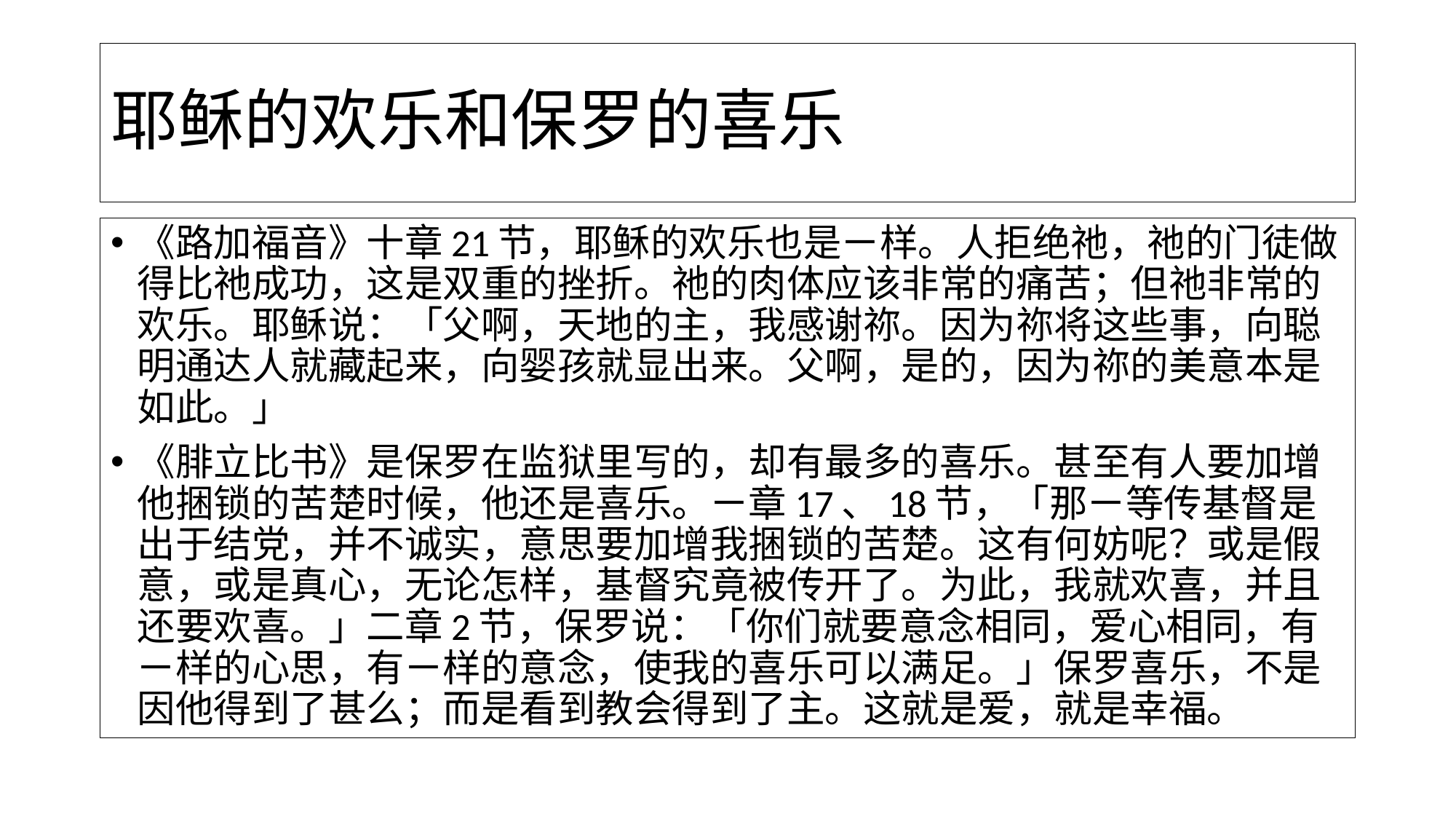

# 耶稣的欢乐和保罗的喜乐
《路加福音》十章21节，耶稣的欢乐也是ㄧ样。人拒绝祂，祂的门徒做得比祂成功，这是双重的挫折。祂的肉体应该非常的痛苦；但祂非常的欢乐。耶稣说：「父啊，天地的主，我感谢祢。因为祢将这些事，向聪明通达人就藏起来，向婴孩就显出来。父啊，是的，因为祢的美意本是如此。」
《腓立比书》是保罗在监狱里写的，却有最多的喜乐。甚至有人要加增他捆锁的苦楚时候，他还是喜乐。ㄧ章17、18节，「那ㄧ等传基督是出于结党，并不诚实，意思要加增我捆锁的苦楚。这有何妨呢？或是假意，或是真心，无论怎样，基督究竟被传开了。为此，我就欢喜，并且还要欢喜。」二章2节，保罗说：「你们就要意念相同，爱心相同，有ㄧ样的心思，有ㄧ样的意念，使我的喜乐可以满足。」保罗喜乐，不是因他得到了甚么；而是看到教会得到了主。这就是爱，就是幸福。